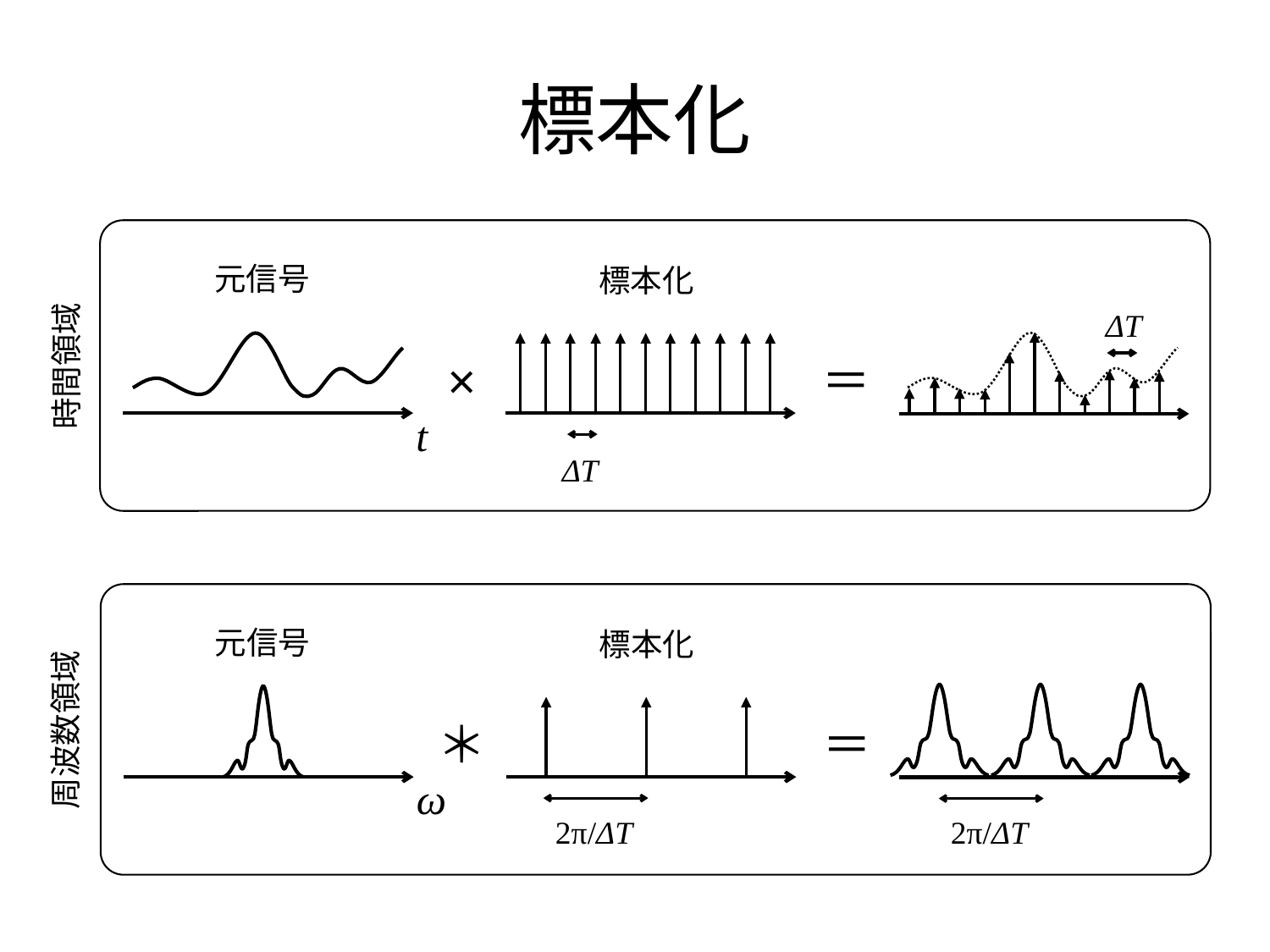

# 標本化

元信号
標本化
ΔT
＝

時間領域
×
t
ΔT

元信号
標本化

＝
2π/ΔT

周波数領域
＊
ω
2π/ΔT